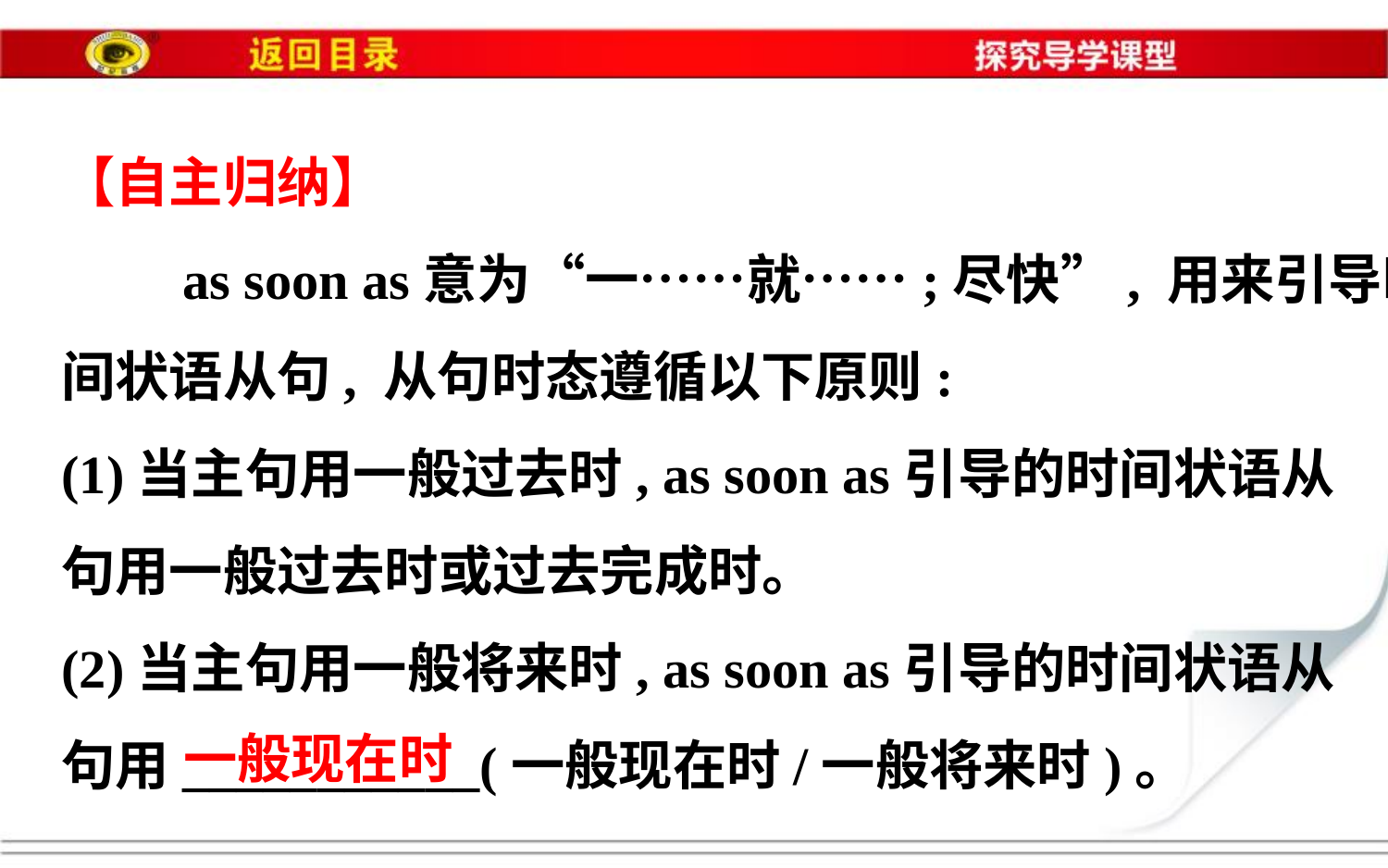

【自主归纳】
　　as soon as意为“一……就……;尽快”, 用来引导时
间状语从句, 从句时态遵循以下原则:
(1)当主句用一般过去时, as soon as引导的时间状语从
句用一般过去时或过去完成时。
(2)当主句用一般将来时, as soon as引导的时间状语从
句用___________(一般现在时/一般将来时)。
一般现在时